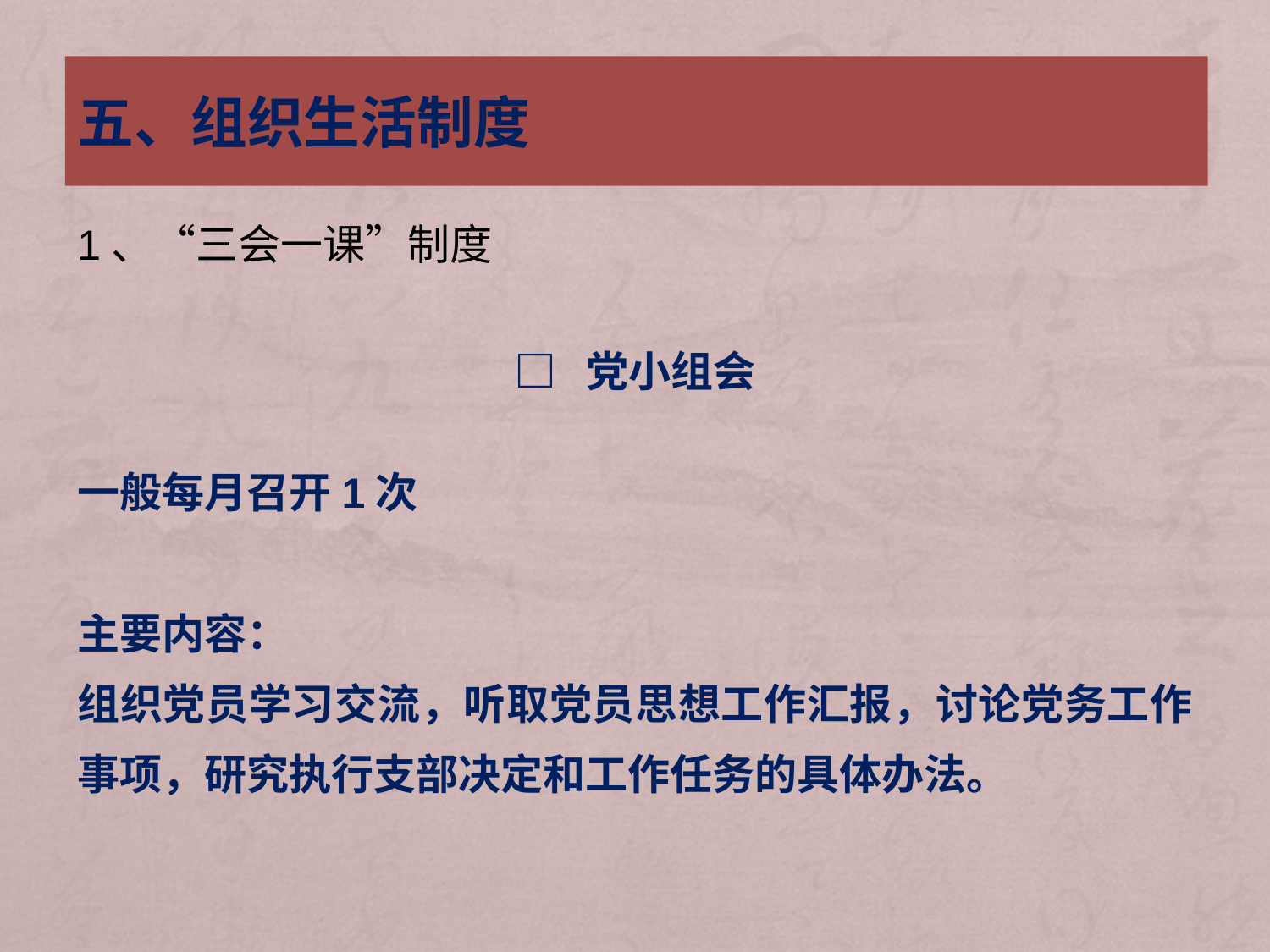

五、组织生活制度
1、“三会一课”制度

□  党小组会

一般每月召开1次

主要内容：
组织党员学习交流，听取党员思想工作汇报，讨论党务工作事项，研究执行支部决定和工作任务的具体办法。